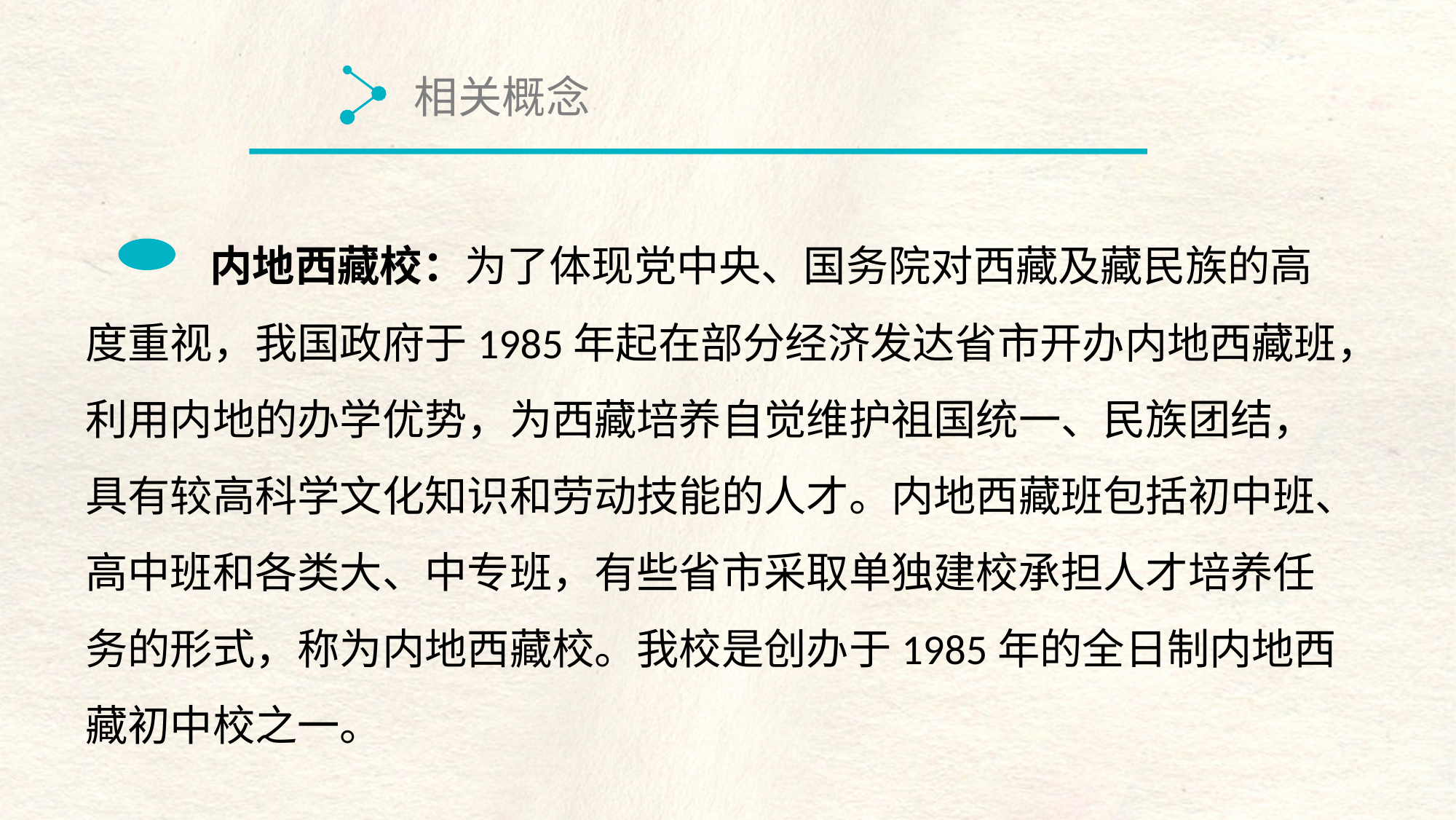

相关概念

       内地西藏校：为了体现党中央、国务院对西藏及藏民族的高度重视，我国政府于1985年起在部分经济发达省市开办内地西藏班，利用内地的办学优势，为西藏培养自觉维护祖国统一、民族团结，具有较高科学文化知识和劳动技能的人才。内地西藏班包括初中班、高中班和各类大、中专班，有些省市采取单独建校承担人才培养任务的形式，称为内地西藏校。我校是创办于1985年的全日制内地西藏初中校之一。